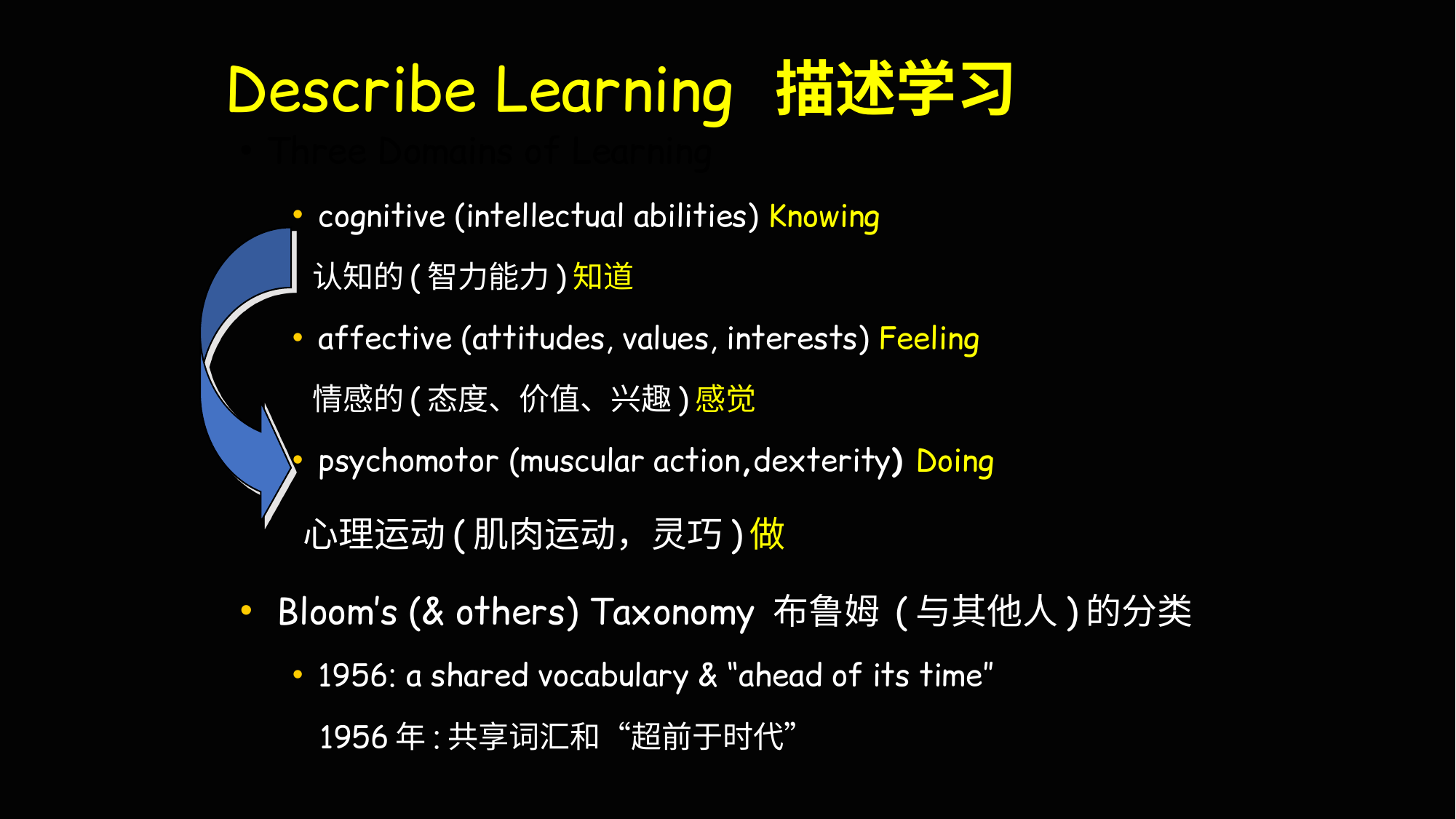

# Describe Learning 描述学习
Three Domains of Learning
cognitive (intellectual abilities) Knowing
  认知的(智力能力)知道
affective (attitudes, values, interests) Feeling
  情感的(态度、价值、兴趣)感觉
psychomotor (muscular action,dexterity) Doing
       心理运动(肌肉运动，灵巧)做
 Bloom’s (& others) Taxonomy 布鲁姆 (与其他人)的分类
1956: a shared vocabulary & “ahead of its time”
   1956年:共享词汇和“超前于时代”